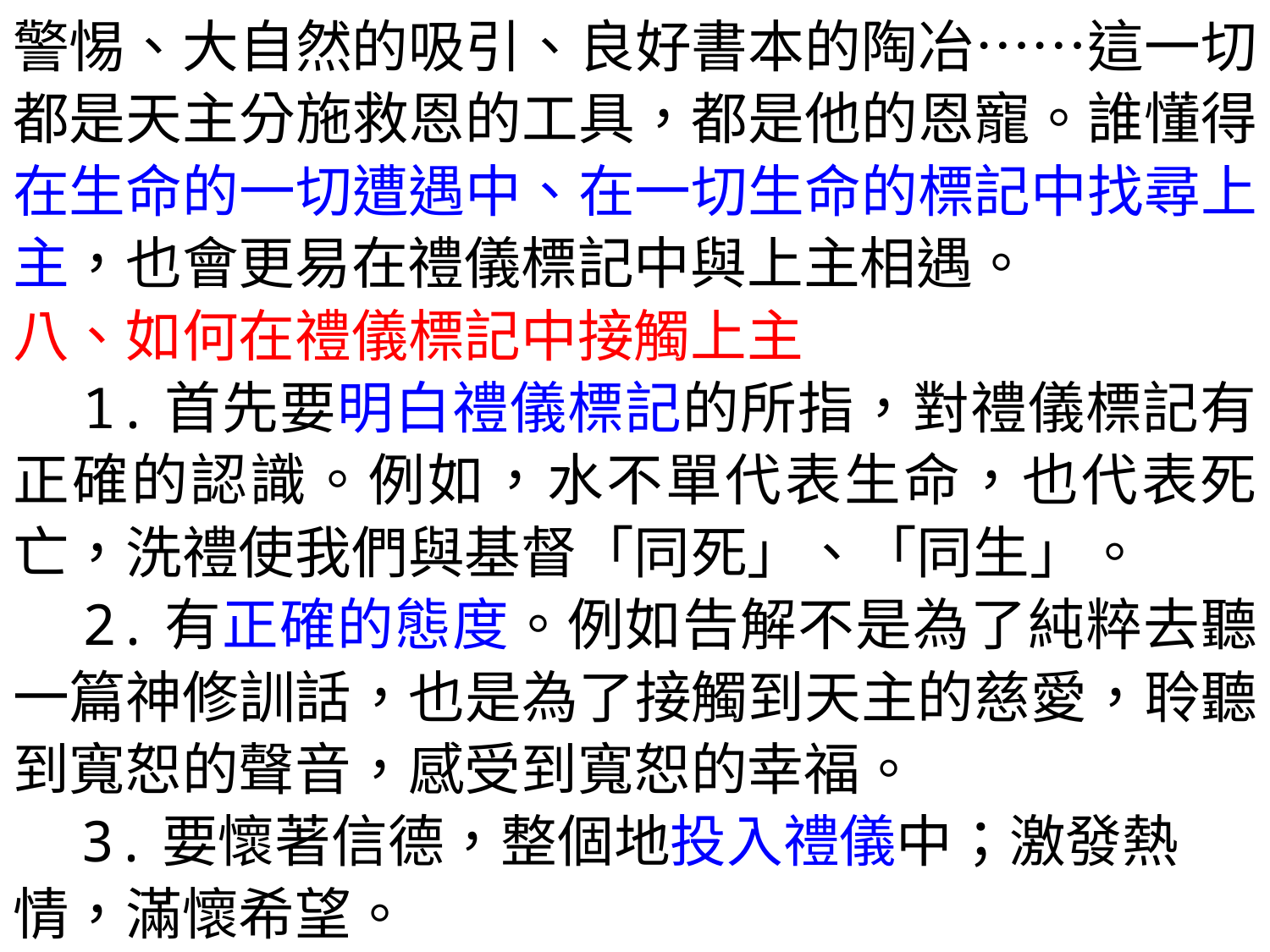

警惕、大自然的吸引、良好書本的陶冶……這一切都是天主分施救恩的工具，都是他的恩寵。誰懂得在生命的一切遭遇中、在一切生命的標記中找尋上主，也會更易在禮儀標記中與上主相遇。
八、如何在禮儀標記中接觸上主
  1.首先要明白禮儀標記的所指，對禮儀標記有正確的認識。例如，水不單代表生命，也代表死亡，洗禮使我們與基督「同死」、「同生」。
  2.有正確的態度。例如告解不是為了純粹去聽一篇神修訓話，也是為了接觸到天主的慈愛，聆聽到寬恕的聲音，感受到寬恕的幸福。
  3.要懷著信德，整個地投入禮儀中；激發熱情，滿懷希望。